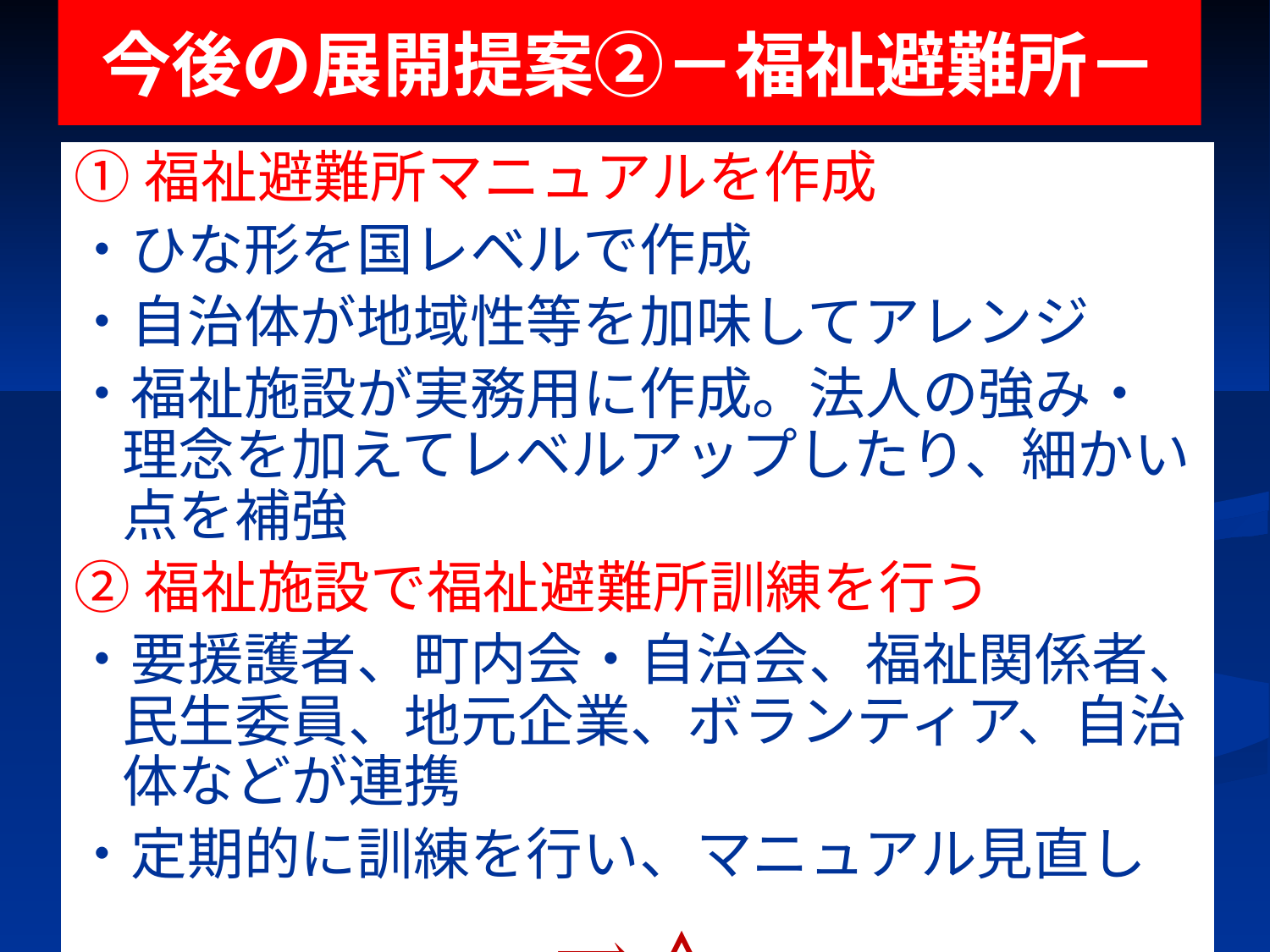

# 今後の展開提案②－福祉避難所－
①福祉避難所マニュアルを作成
・ひな形を国レベルで作成
・自治体が地域性等を加味してアレンジ
・福祉施設が実務用に作成。法人の強み・理念を加えてレベルアップしたり、細かい点を補強
②福祉施設で福祉避難所訓練を行う
・要援護者、町内会・自治会、福祉関係者、民生委員、地元企業、ボランティア、自治体などが連携
・定期的に訓練を行い、マニュアル見直し
⇒△